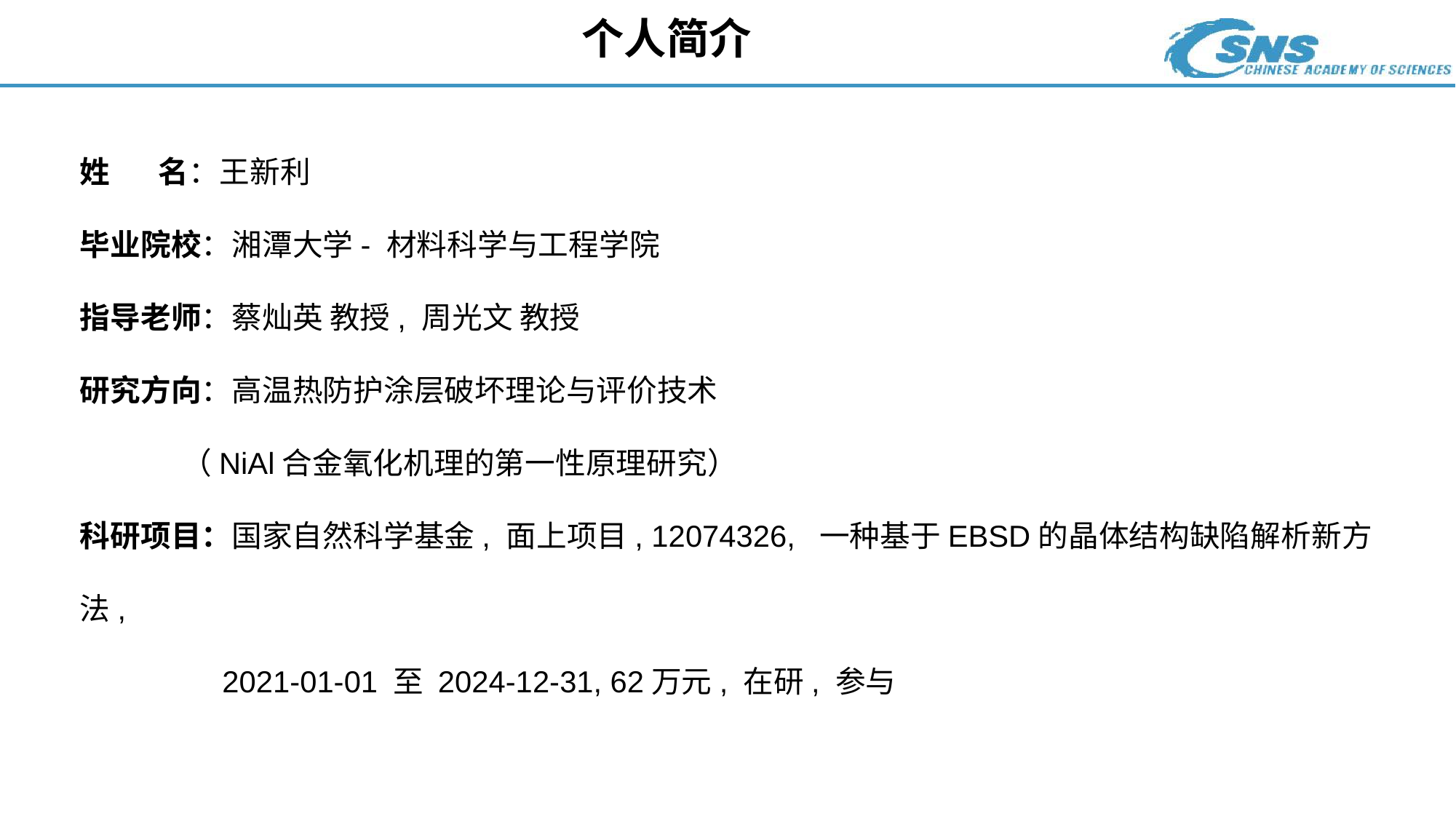

个人简介
姓       名：王新利
毕业院校：湘潭大学- 材料科学与工程学院
指导老师：蔡灿英 教授, 周光文 教授
研究方向：高温热防护涂层破坏理论与评价技术
              （NiAl合金氧化机理的第一性原理研究）
科研项目：国家自然科学基金, 面上项目, 12074326,  一种基于EBSD的晶体结构缺陷解析新方法,
                 2021-01-01 至 2024-12-31, 62万元, 在研, 参与